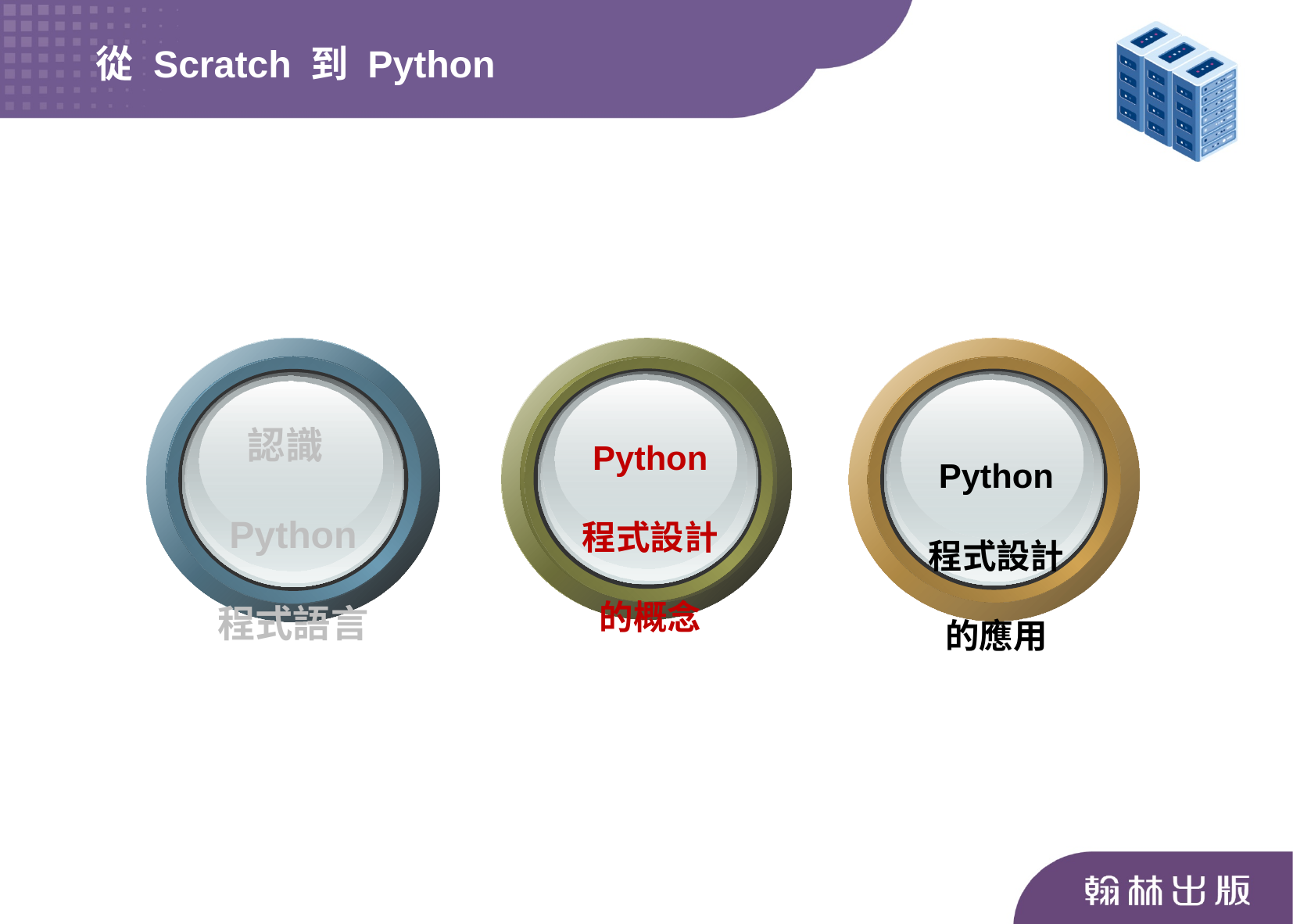

從 Scratch 到 Python

認識Python
程式語言

Python
程式設計
的應用
Python
程式設計
的概念